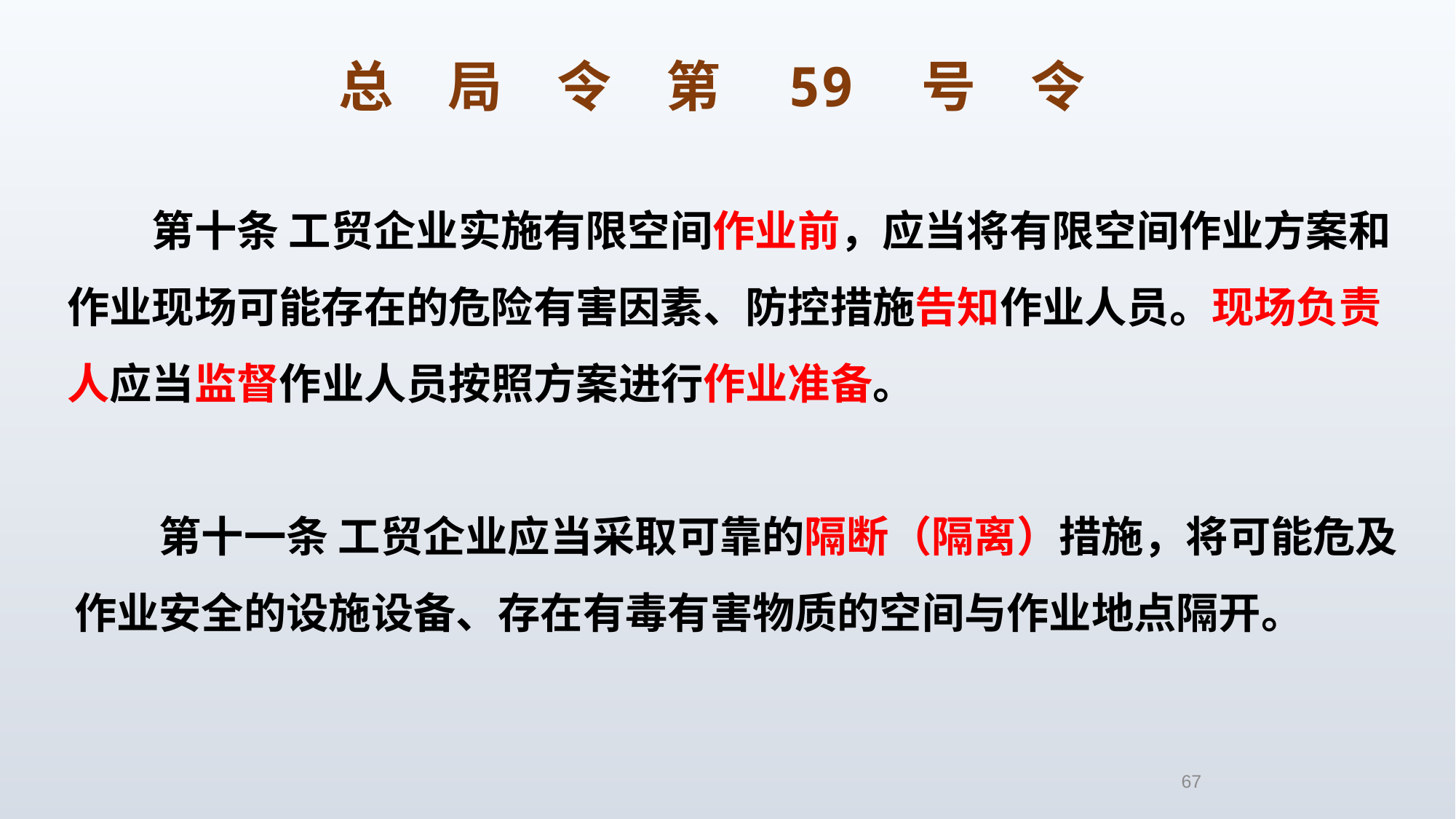

总　局　令　第　59　号　令
　　第十条 工贸企业实施有限空间作业前，应当将有限空间作业方案和作业现场可能存在的危险有害因素、防控措施告知作业人员。现场负责人应当监督作业人员按照方案进行作业准备。

　　第十一条 工贸企业应当采取可靠的隔断（隔离）措施，将可能危及作业安全的设施设备、存在有毒有害物质的空间与作业地点隔开。
67